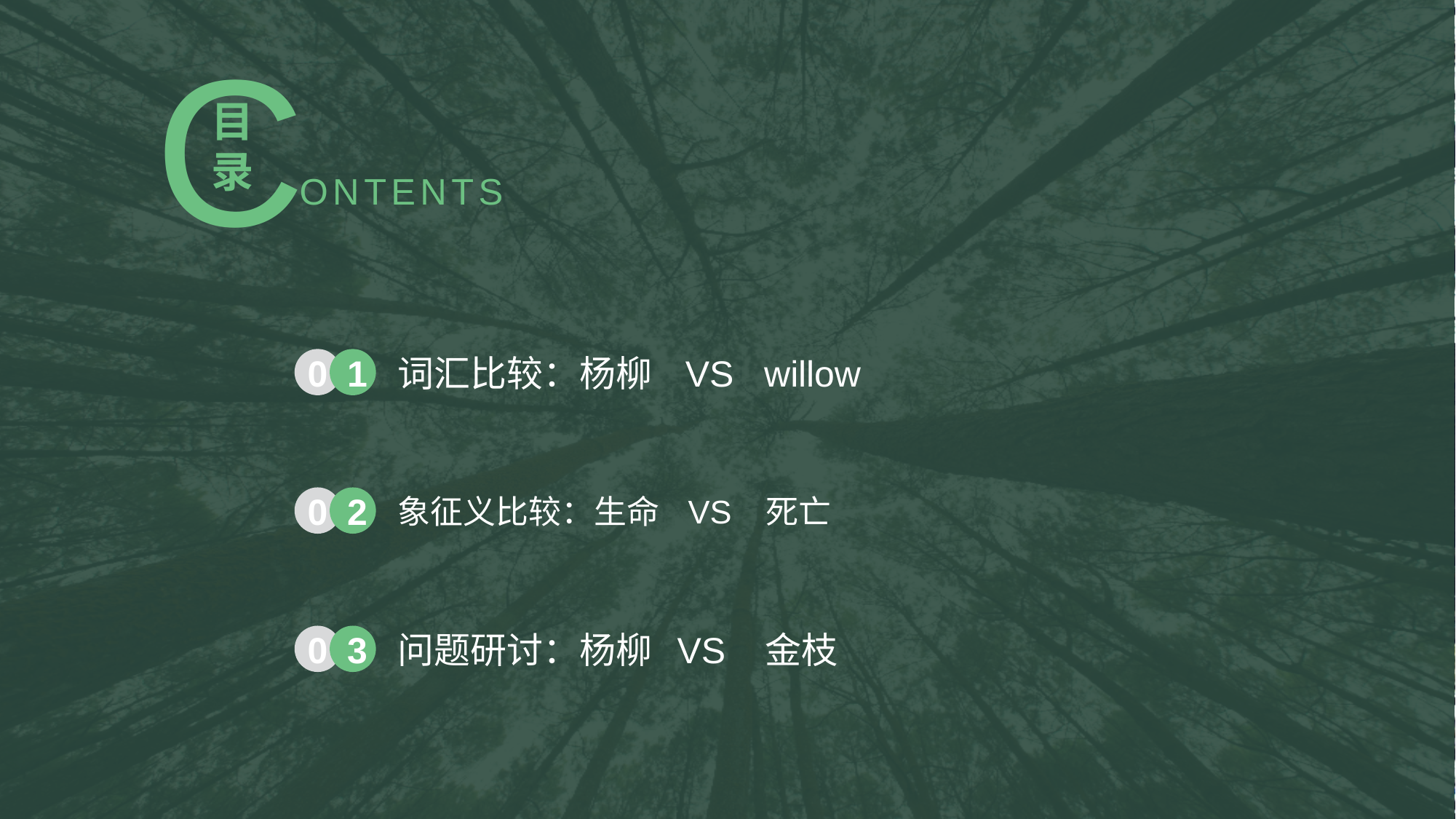

C
目
录
ONTENTS
词汇比较：杨柳   VS   willow
0
1
象征义比较：生命   VS   死亡
0
2
问题研讨：杨柳  VS   金枝
0
3